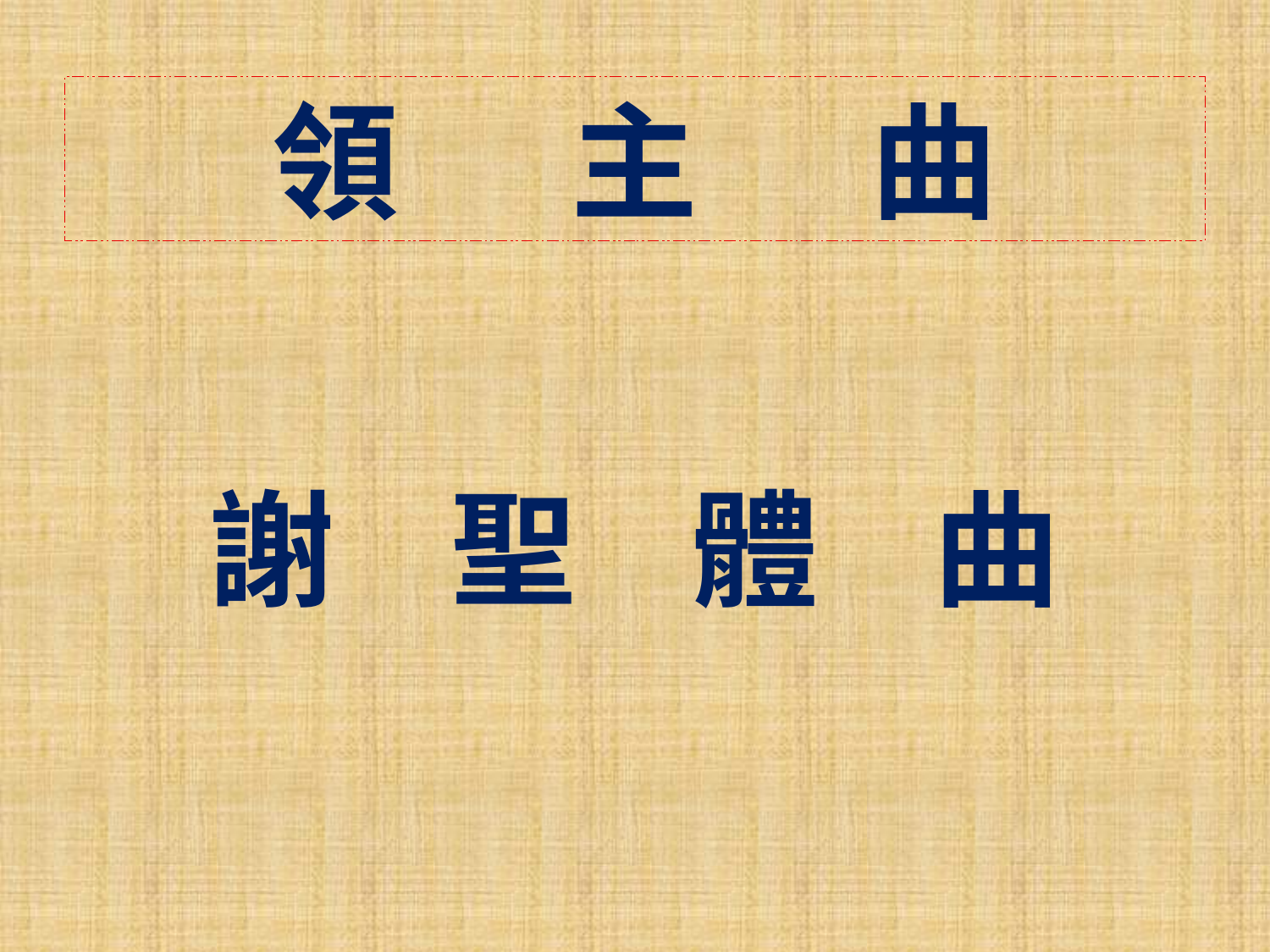

領      主      曲
# 謝    聖    體    曲